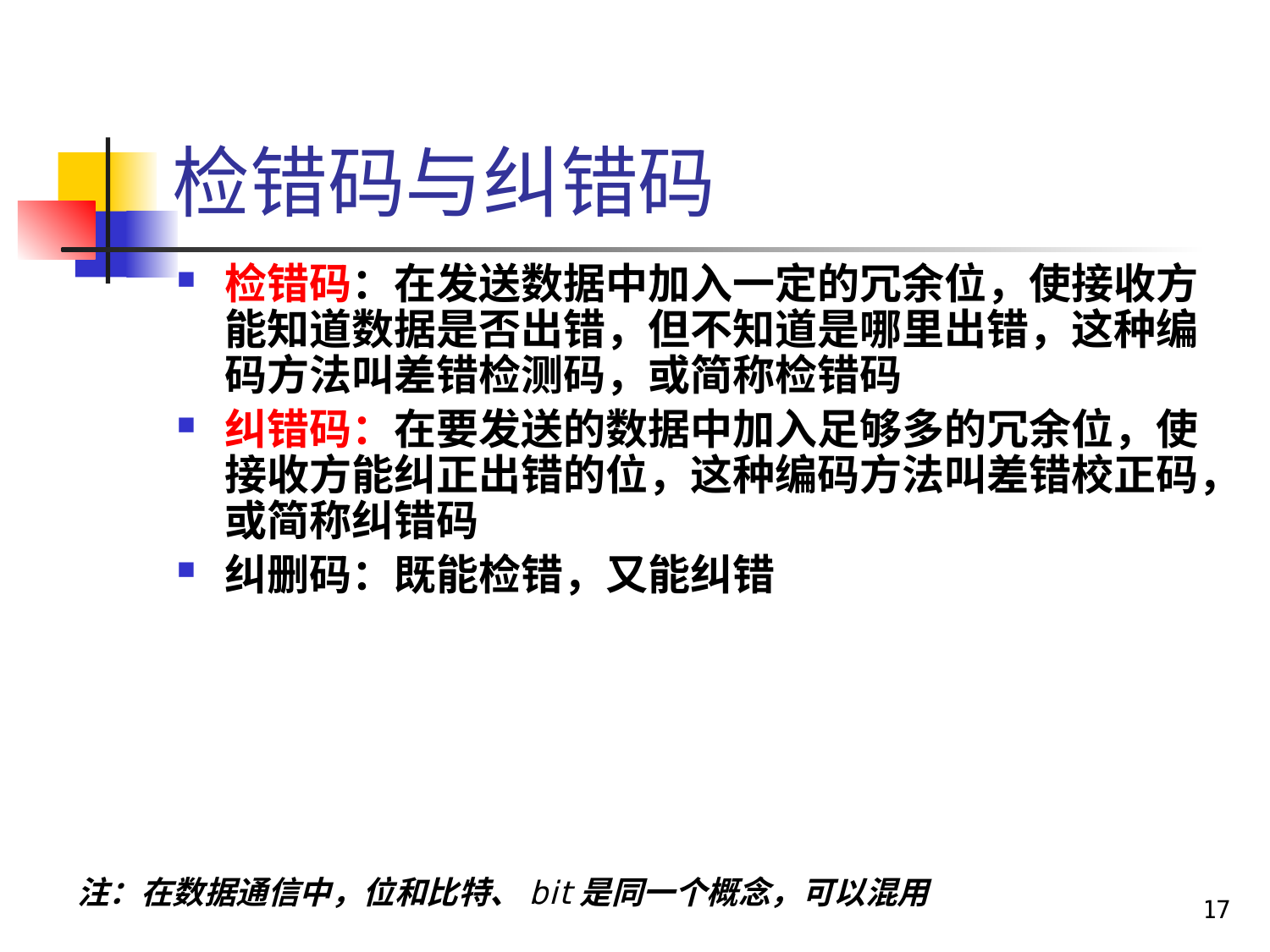

# 检错码与纠错码
检错码：在发送数据中加入一定的冗余位，使接收方能知道数据是否出错，但不知道是哪里出错，这种编码方法叫差错检测码，或简称检错码
纠错码：在要发送的数据中加入足够多的冗余位，使接收方能纠正出错的位，这种编码方法叫差错校正码，或简称纠错码
纠删码：既能检错，又能纠错
注：在数据通信中，位和比特、bit是同一个概念，可以混用
17